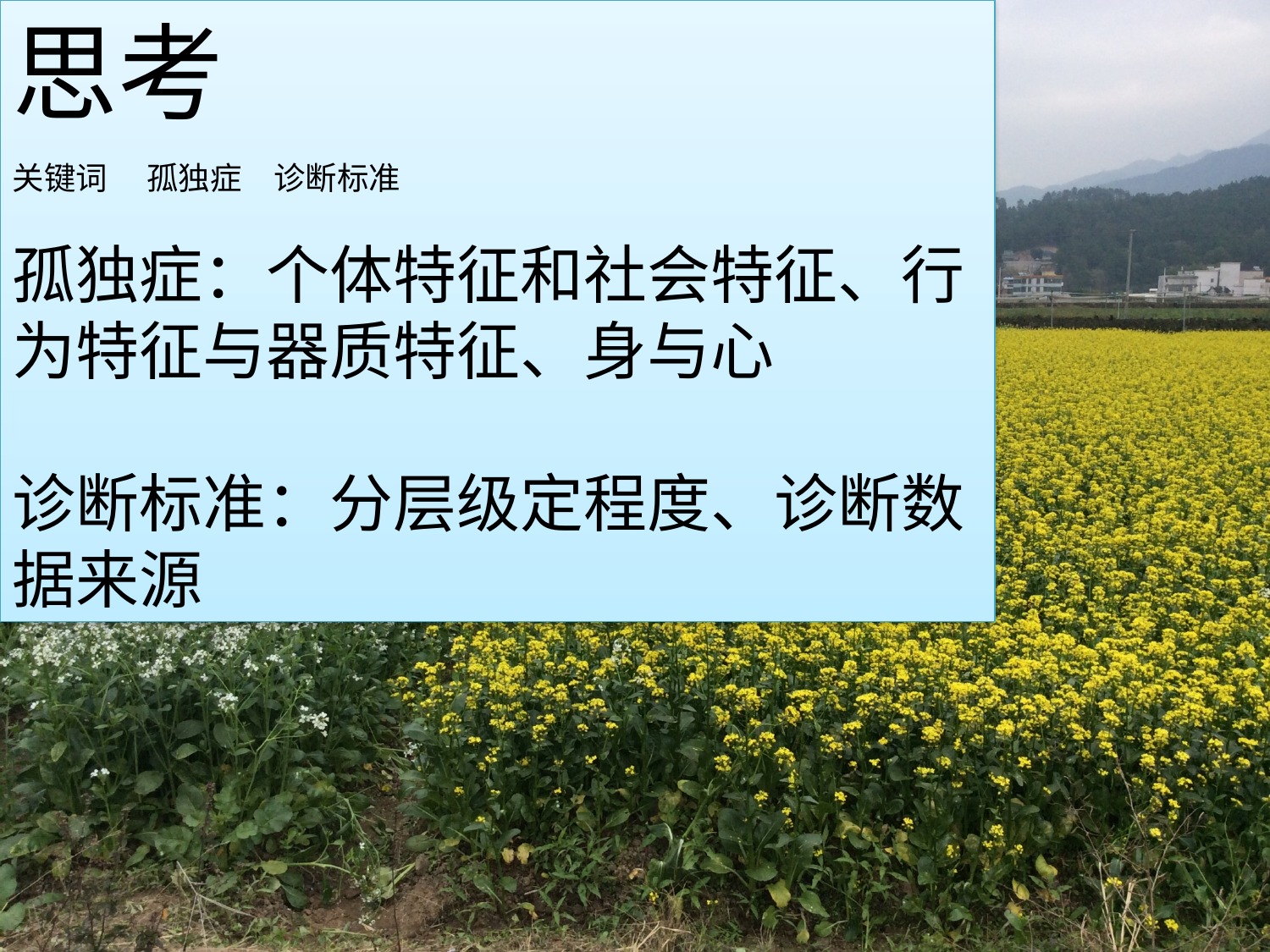

思考

关键词 　孤独症　诊断标准

孤独症：个体特征和社会特征、行为特征与器质特征、身与心

诊断标准：分层级定程度、诊断数据来源